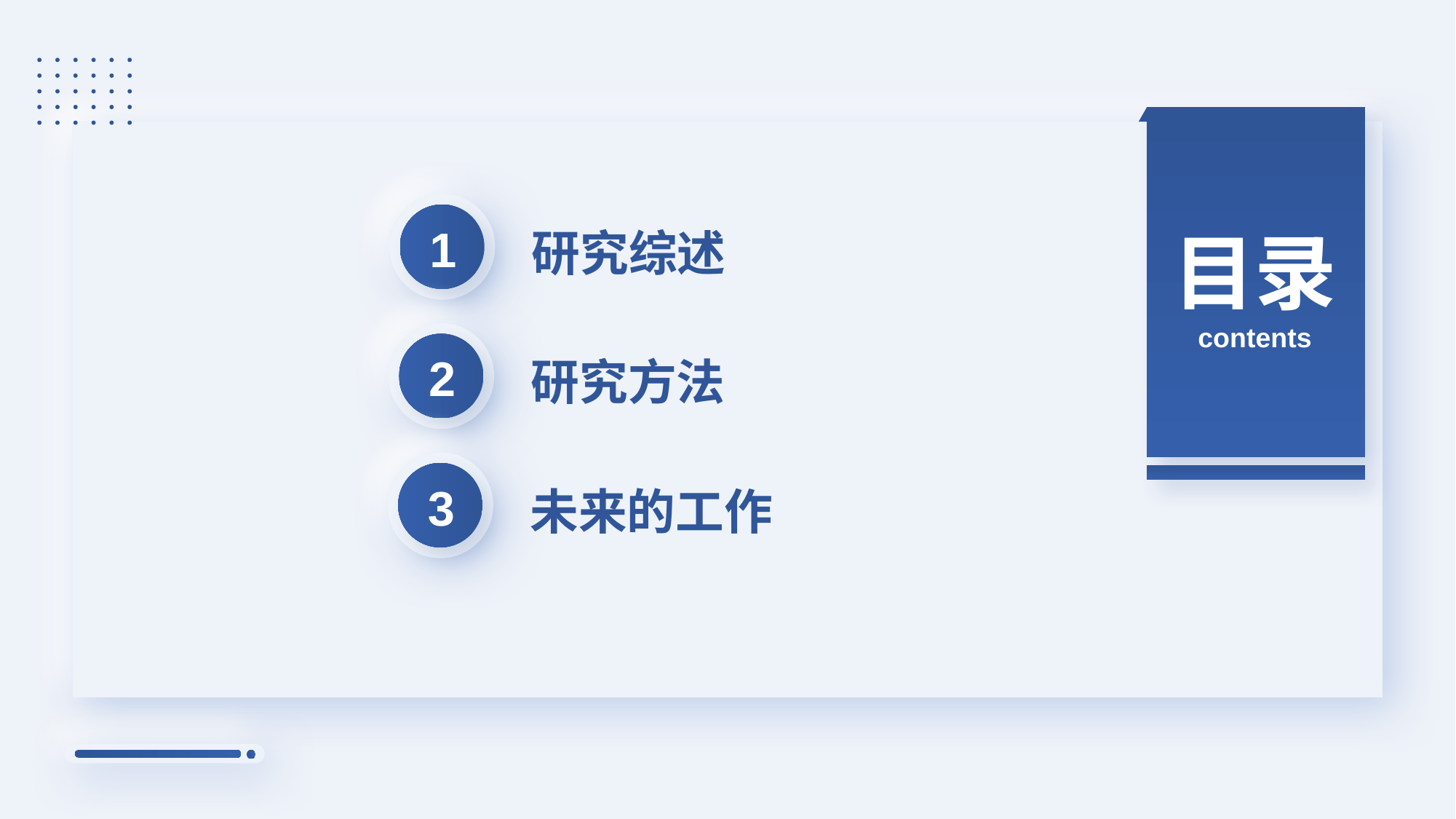

1
研究综述
目录
contents

2
研究方法

3
未来的工作